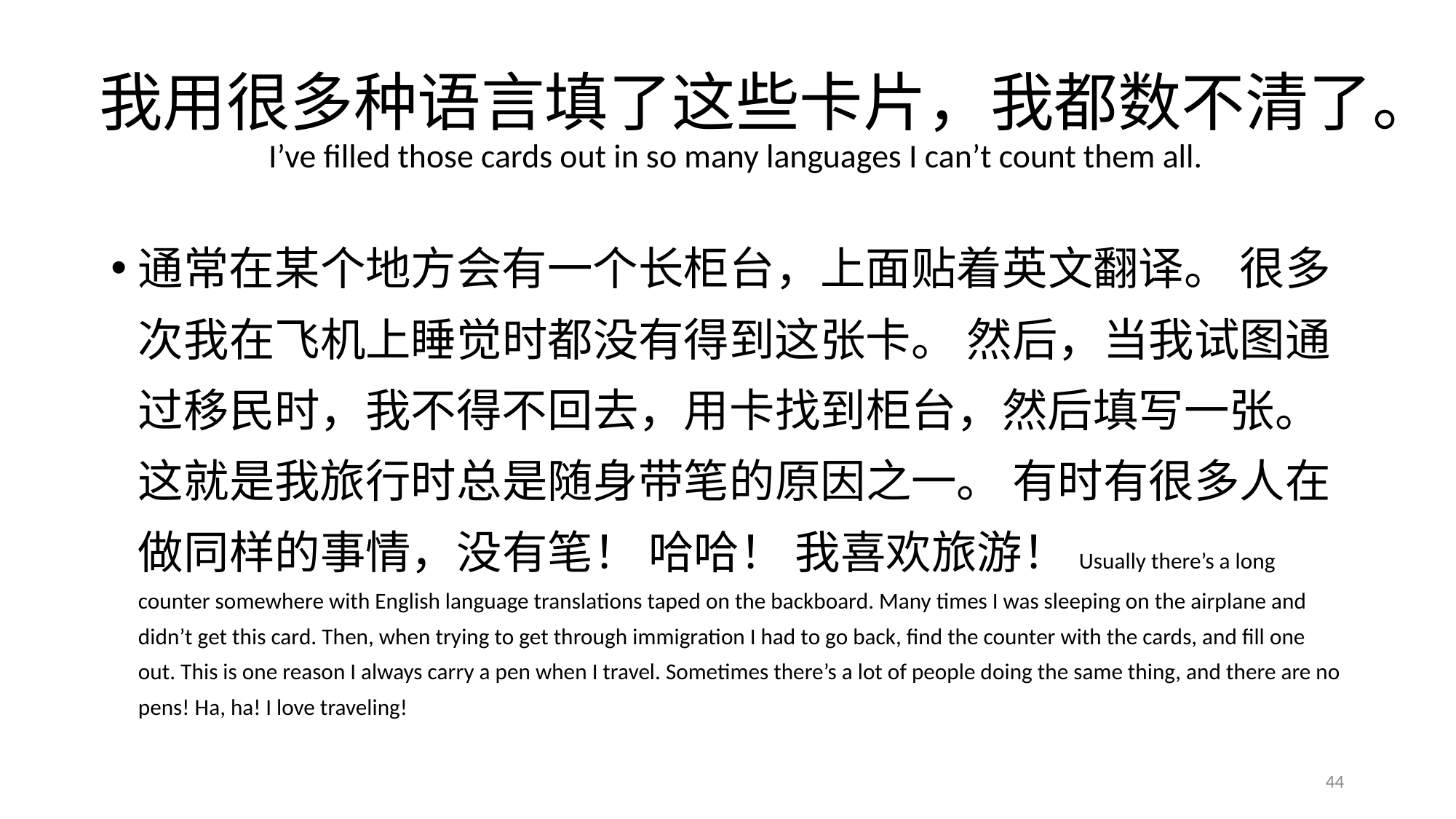

# 我用很多种语言填了这些卡片，我都数不清了。I’ve filled those cards out in so many languages I can’t count them all.
通常在某个地方会有一个长柜台，上面贴着英文翻译。 很多次我在飞机上睡觉时都没有得到这张卡。 然后，当我试图通过移民时，我不得不回去，用卡找到柜台，然后填写一张。 这就是我旅行时总是随身带笔的原因之一。 有时有很多人在做同样的事情，没有笔！ 哈哈！ 我喜欢旅游！Usually there’s a long counter somewhere with English language translations taped on the backboard. Many times I was sleeping on the airplane and didn’t get this card. Then, when trying to get through immigration I had to go back, find the counter with the cards, and fill one out. This is one reason I always carry a pen when I travel. Sometimes there’s a lot of people doing the same thing, and there are no pens! Ha, ha! I love traveling!
44